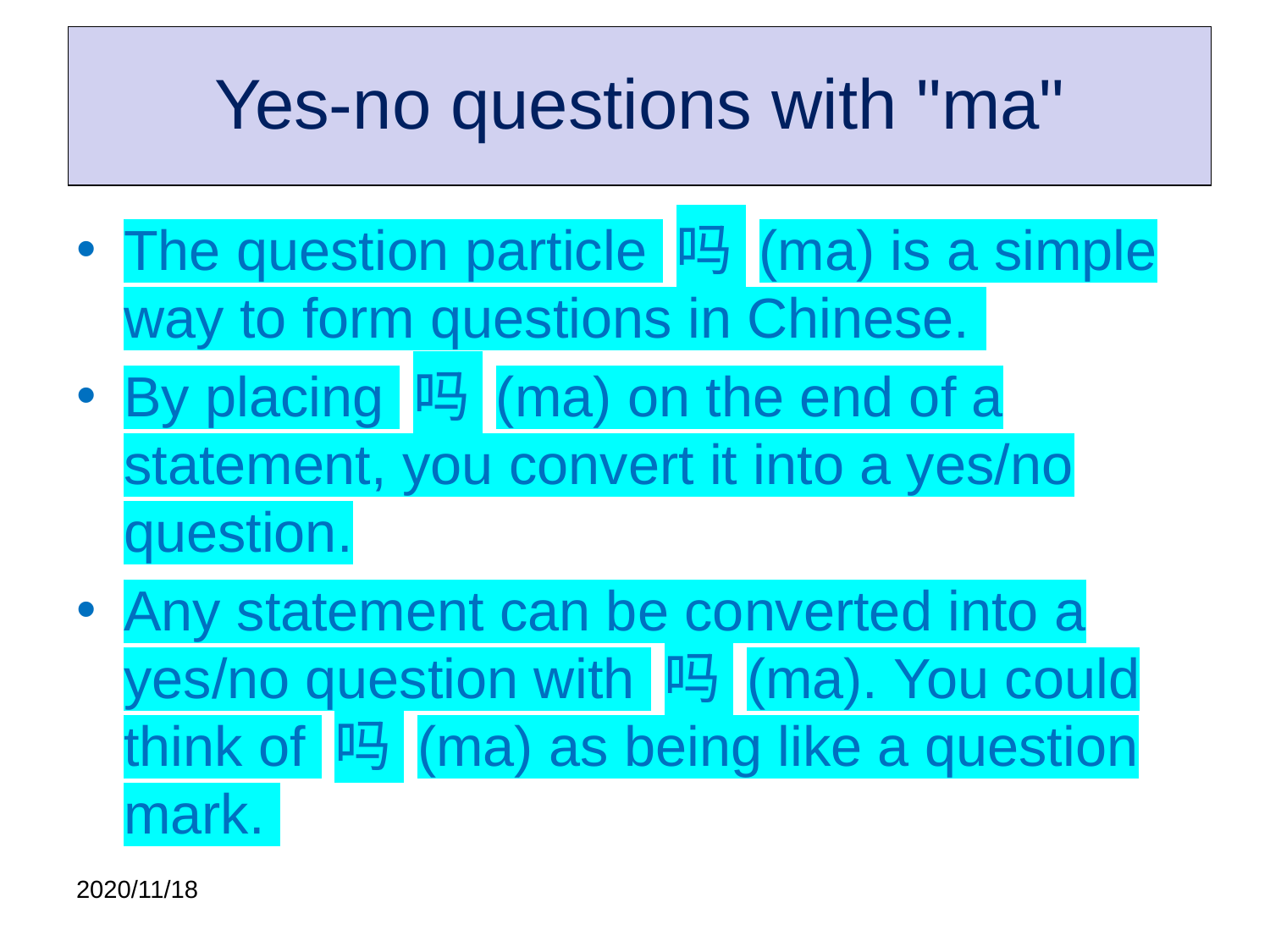

# Yes-no questions with "ma"
The question particle 吗 (ma) is a simple way to form questions in Chinese.
By placing 吗 (ma) on the end of a statement, you convert it into a yes/no question.
Any statement can be converted into a yes/no question with 吗 (ma). You could think of 吗 (ma) as being like a question mark.
2020/11/18